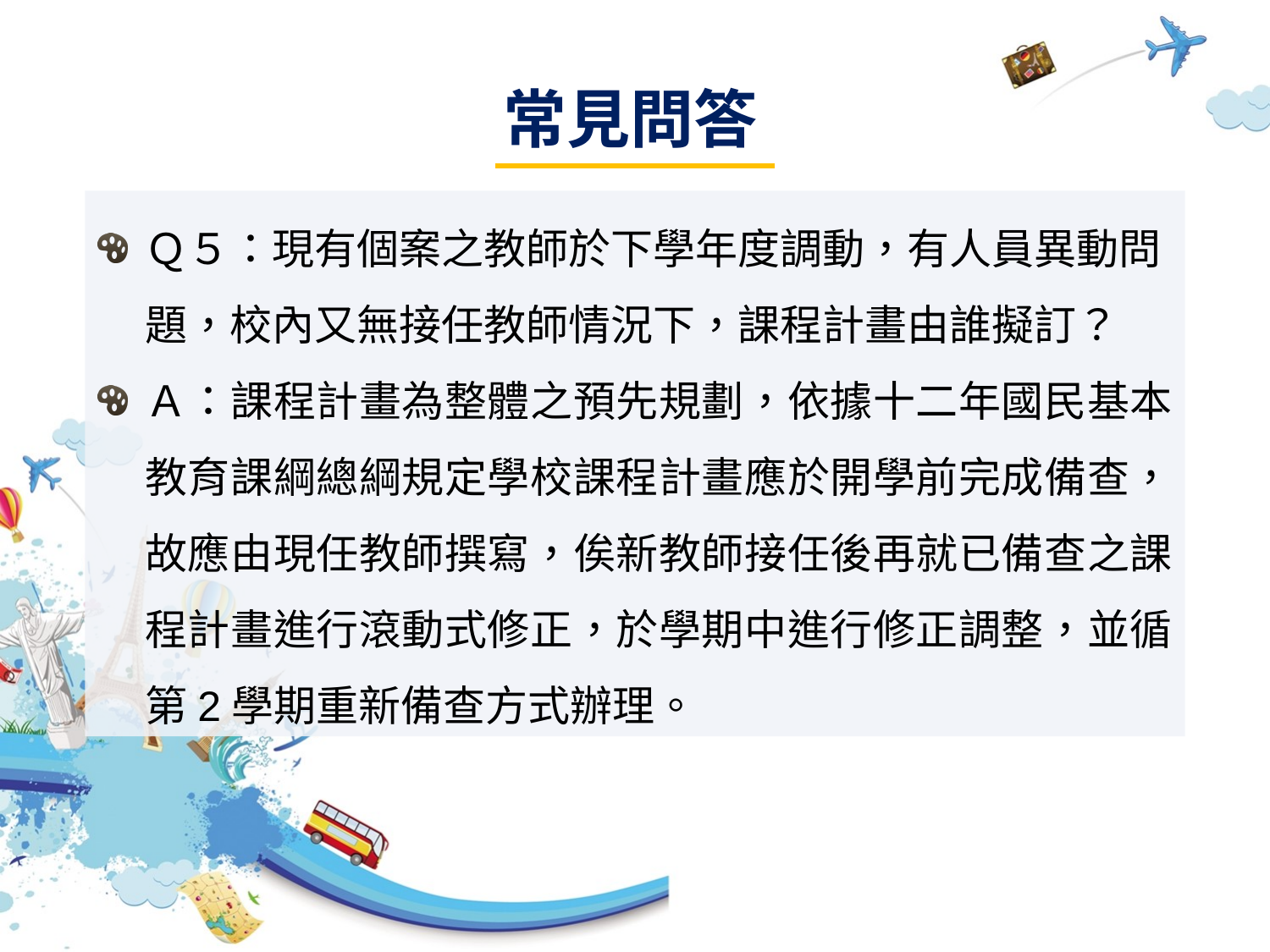

# 常見問答
Ｑ５：現有個案之教師於下學年度調動，有人員異動問題，校內又無接任教師情況下，課程計畫由誰擬訂？
Ａ：課程計畫為整體之預先規劃，依據十二年國民基本教育課綱總綱規定學校課程計畫應於開學前完成備查，故應由現任教師撰寫，俟新教師接任後再就已備查之課程計畫進行滾動式修正，於學期中進行修正調整，並循第2學期重新備查方式辦理。